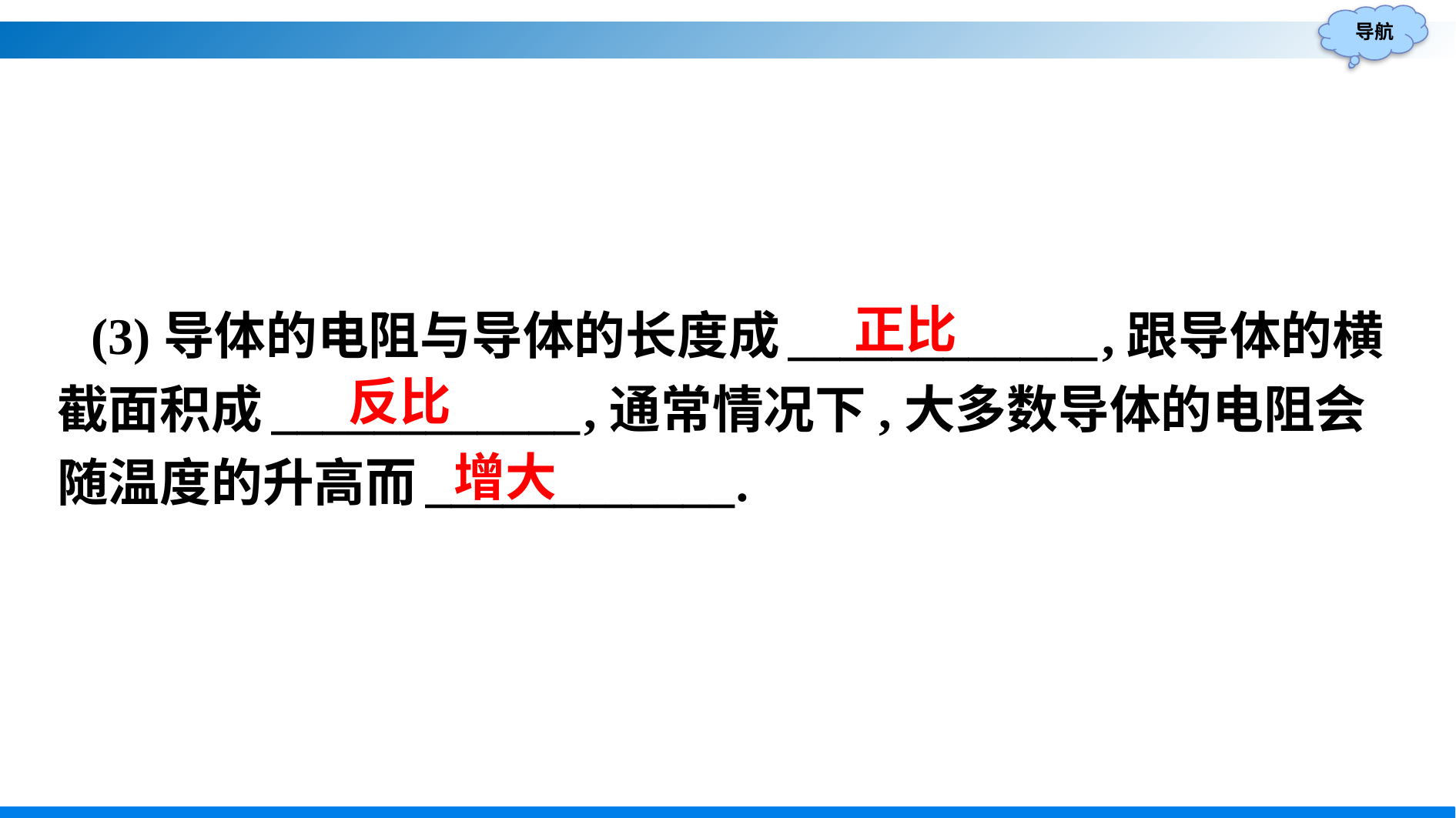

(3)导体的电阻与导体的长度成____________,跟导体的横截面积成____________,通常情况下,大多数导体的电阻会随温度的升高而____________.
正比
反比
增大